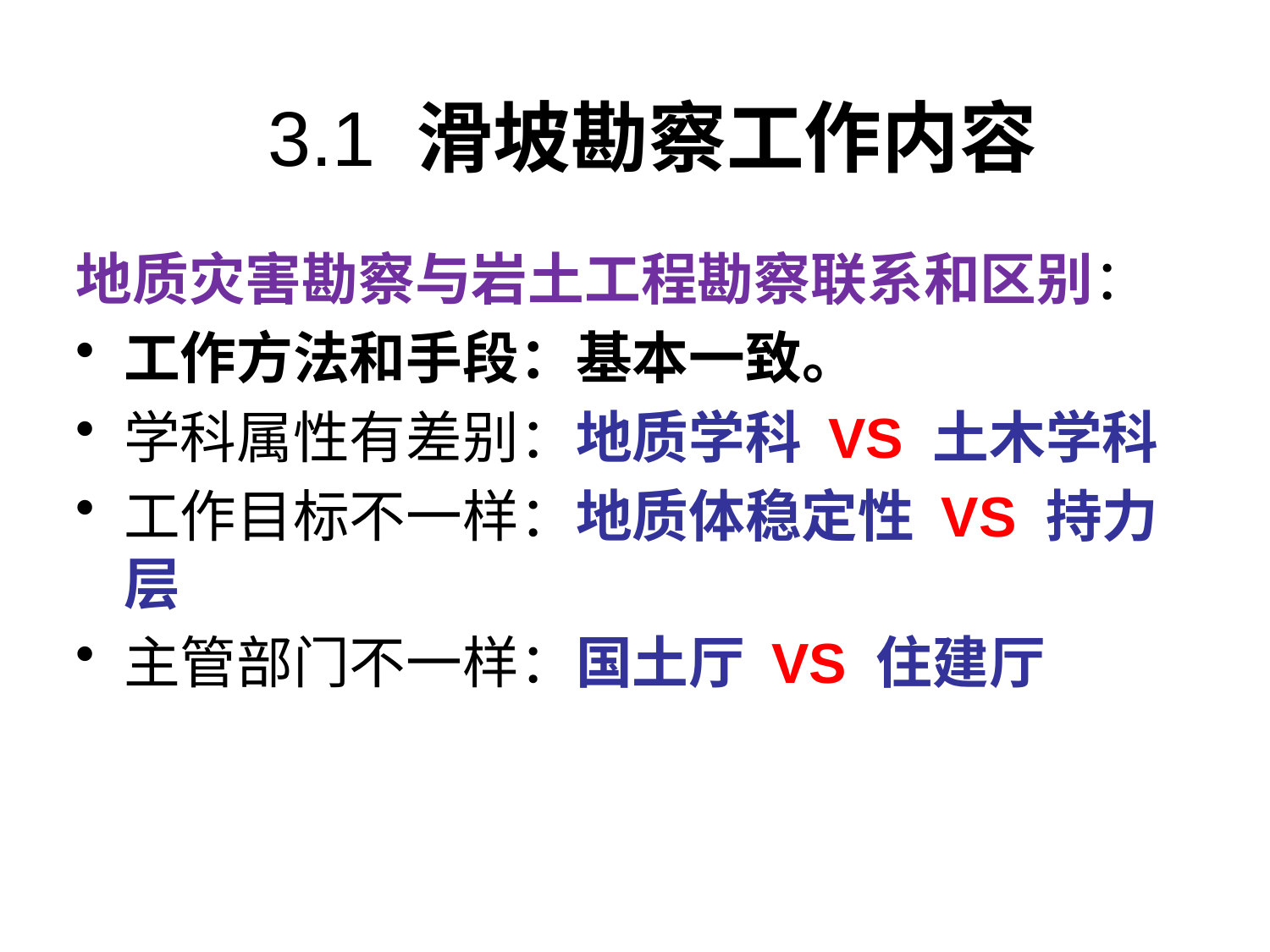

3.1 滑坡勘察工作内容
地质灾害勘察与岩土工程勘察联系和区别：
工作方法和手段：基本一致。
学科属性有差别：地质学科 VS 土木学科
工作目标不一样：地质体稳定性 VS 持力层
主管部门不一样：国土厅 VS 住建厅